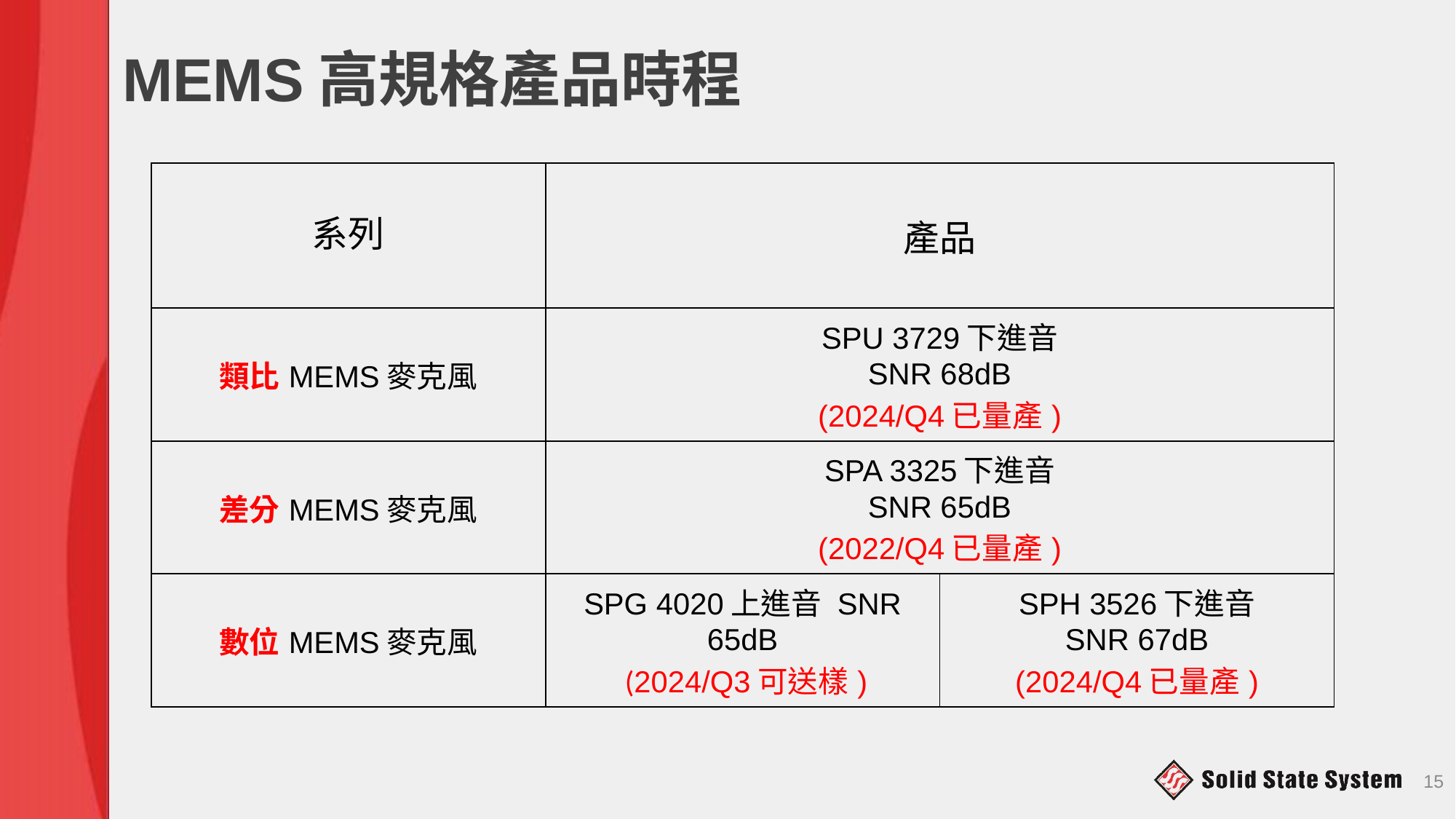

# MEMS高規格產品時程
| 系列 | 產品 |  |
| --- | --- | --- |
| 類比MEMS麥克風 | SPU 3729下進音 SNR 68dB (2024/Q4已量產) |  |
| 差分MEMS麥克風 | SPA 3325下進音 SNR 65dB (2022/Q4已量產) |  |
| 數位MEMS麥克風 | SPG 4020上進音 SNR 65dB (2024/Q3可送樣) | SPH 3526下進音 SNR 67dB (2024/Q4已量產) |
15